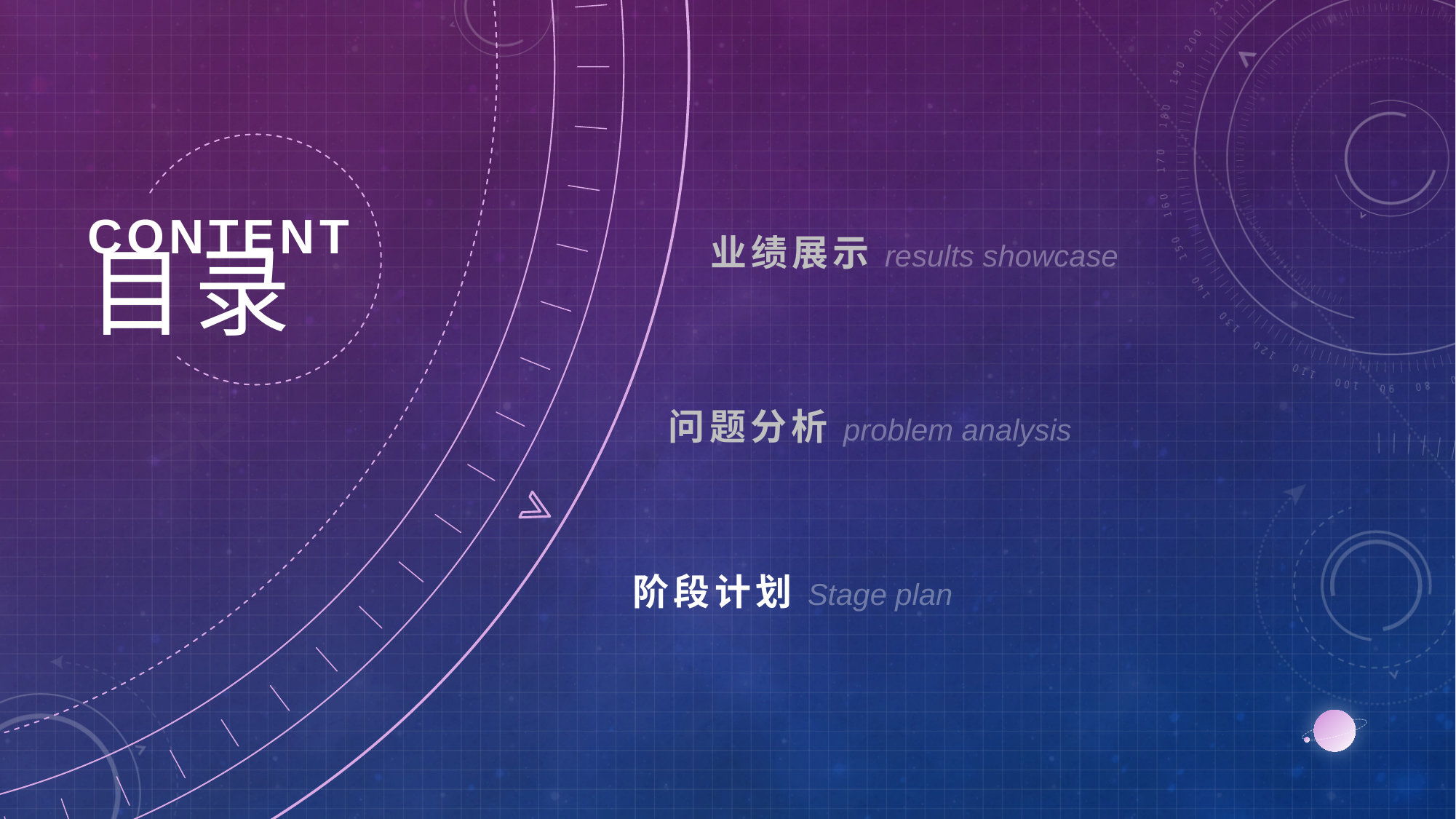

业绩展示
results showcase
问题分析
problem analysis

阶段计划
Stage plan